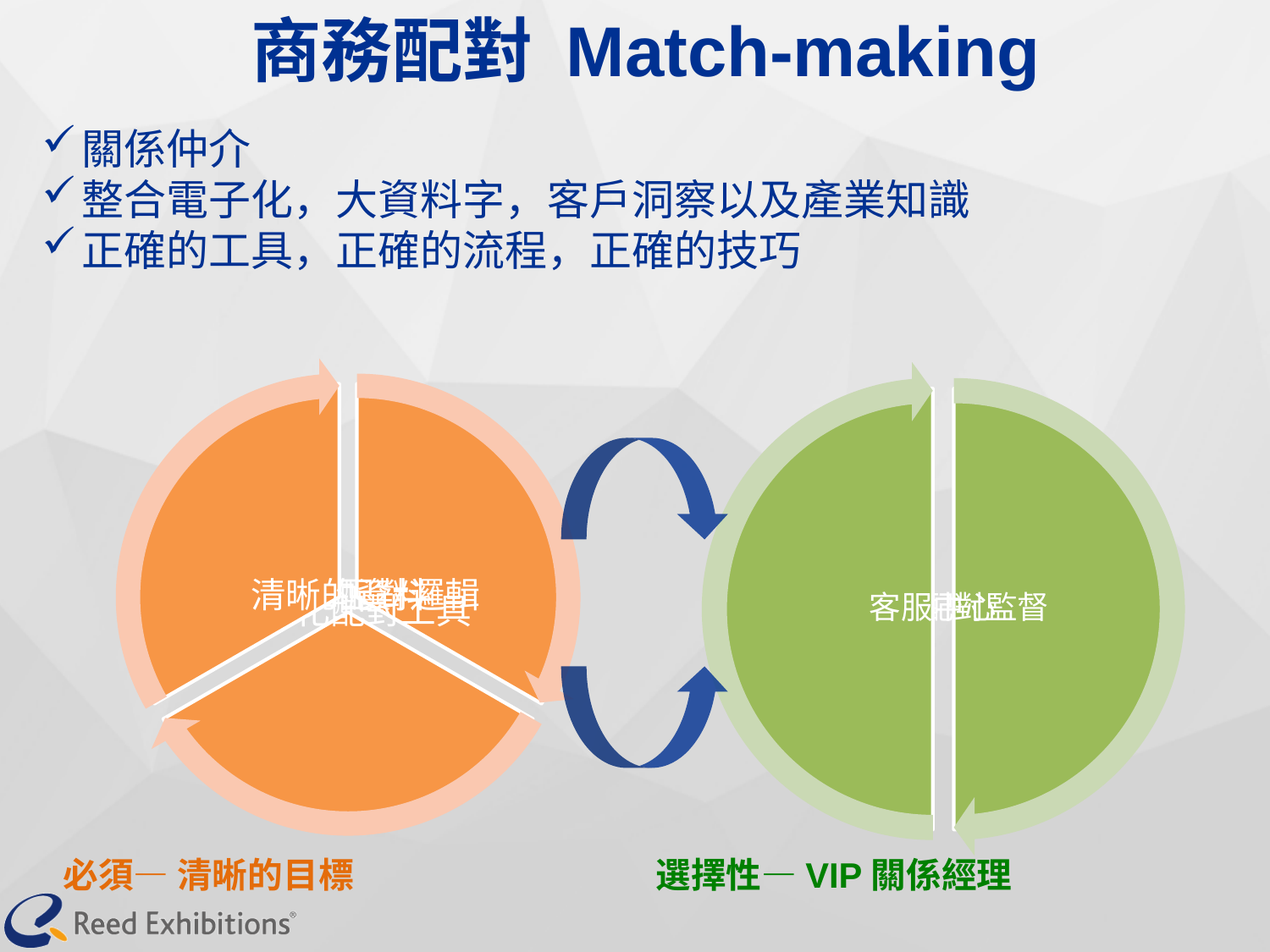

商務配對 Match-making
關係仲介
整合電子化，大資料字，客戶洞察以及產業知識
正確的工具，正確的流程，正確的技巧
現場配對監督
客服中心
清晰的配對邏輯
電子化配對工具
清晰的資料

必須— 清晰的目標
選擇性—VIP關係經理